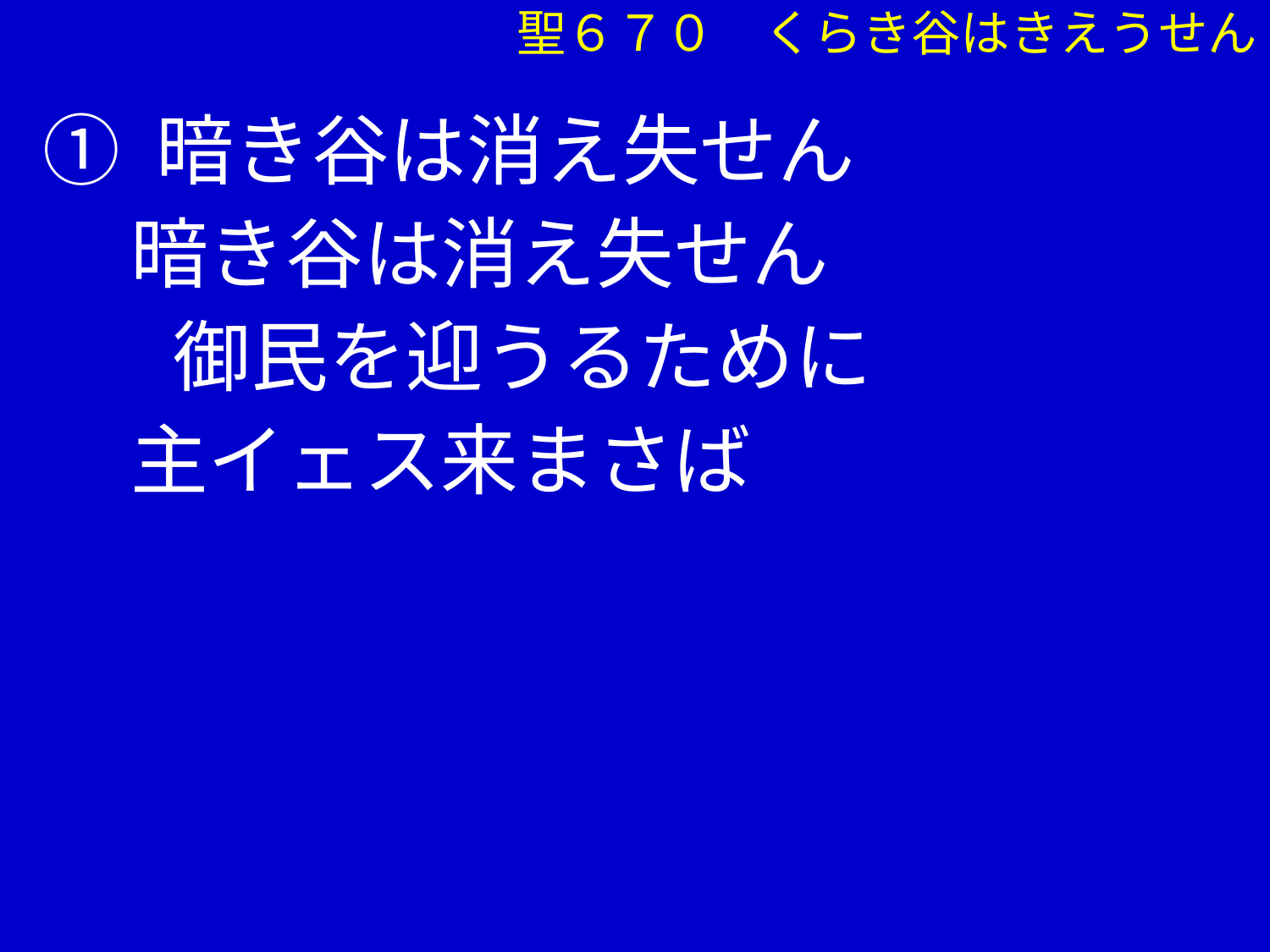

① 暗き谷は消え失せん
    暗き谷は消え失せん
  　御民を迎うるために
    主イェス来まさば
聖６７０　くらき谷はきえうせん